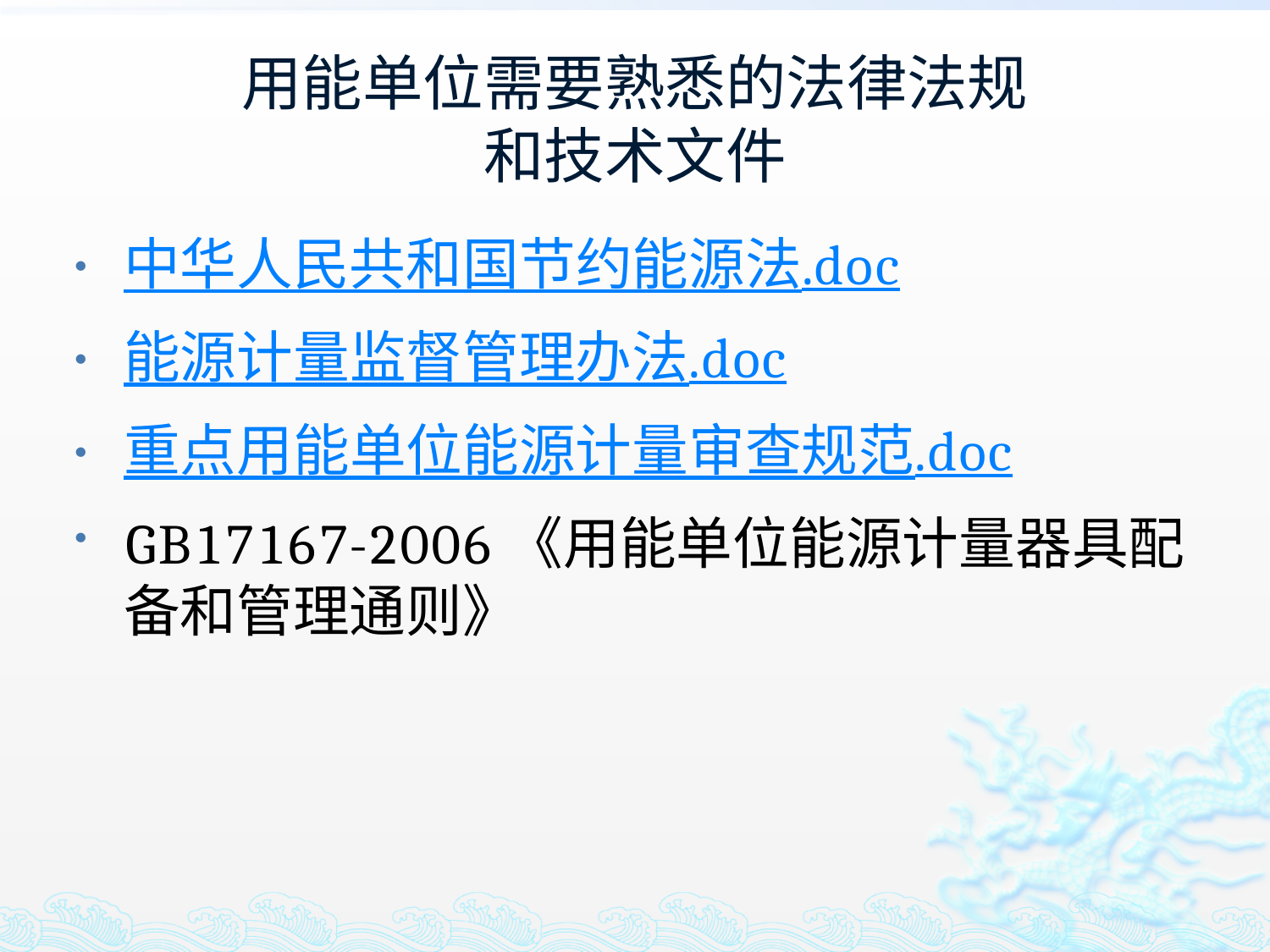

# 用能单位需要熟悉的法律法规 和技术文件
中华人民共和国节约能源法.doc
能源计量监督管理办法.doc
重点用能单位能源计量审查规范.doc
GB17167-2006《用能单位能源计量器具配备和管理通则》